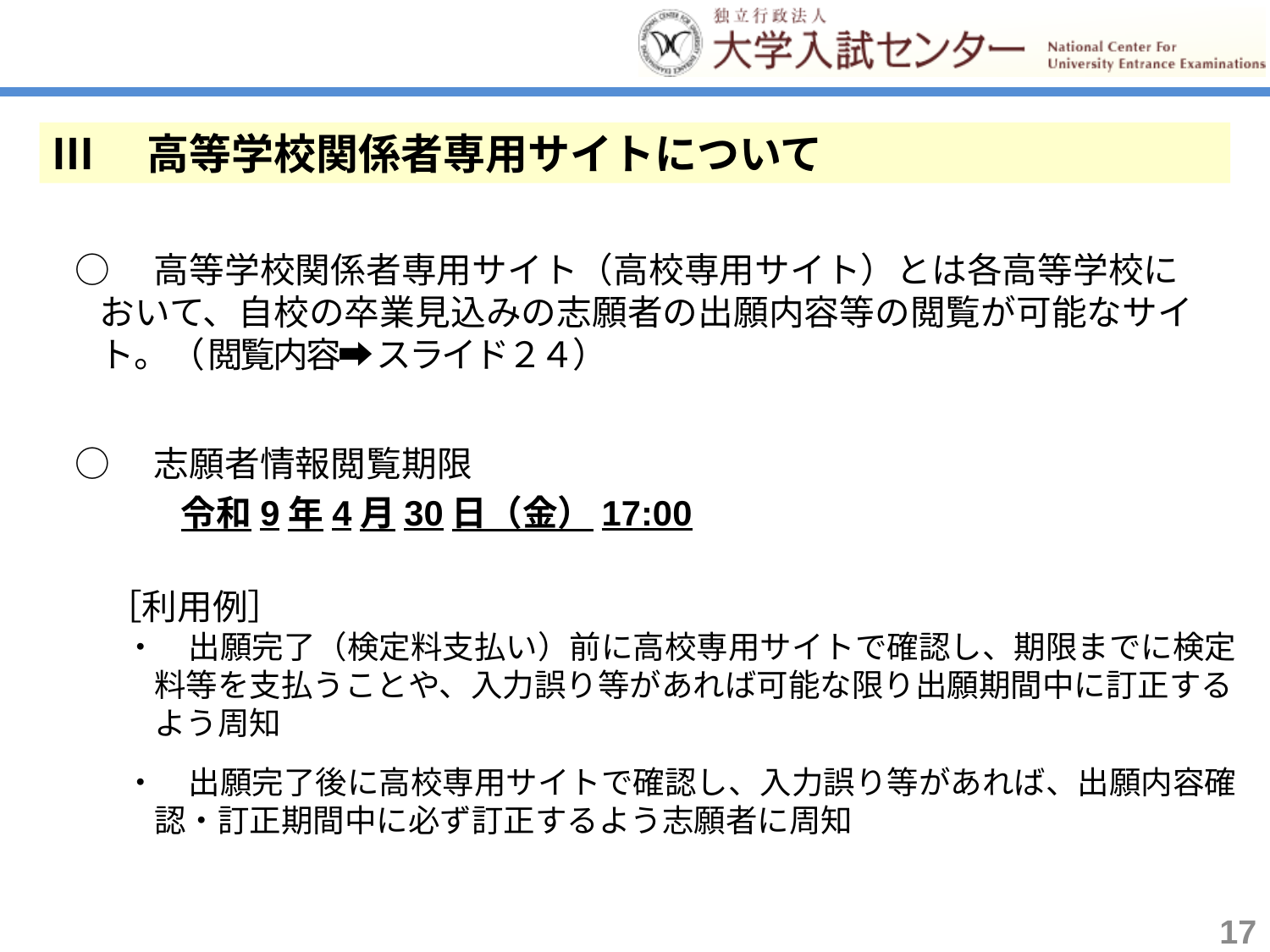

Ⅲ　高等学校関係者専用サイトについて
○　高等学校関係者専用サイト（高校専用サイト）とは各高等学校において、自校の卒業見込みの志願者の出願内容等の閲覧が可能なサイト。（ 閲覧内容➡ スライド２４）
○　志願者情報閲覧期限
　　　令和9年4月30日（金）17:00

　［利用例］
・　出願完了（検定料支払い）前に高校専用サイトで確認し、期限までに検定
   料等を支払うことや、入力誤り等があれば可能な限り出願期間中に訂正する
   よう周知
・　出願完了後に高校専用サイトで確認し、入力誤り等があれば、出願内容確
   認・訂正期間中に必ず訂正するよう志願者に周知
17